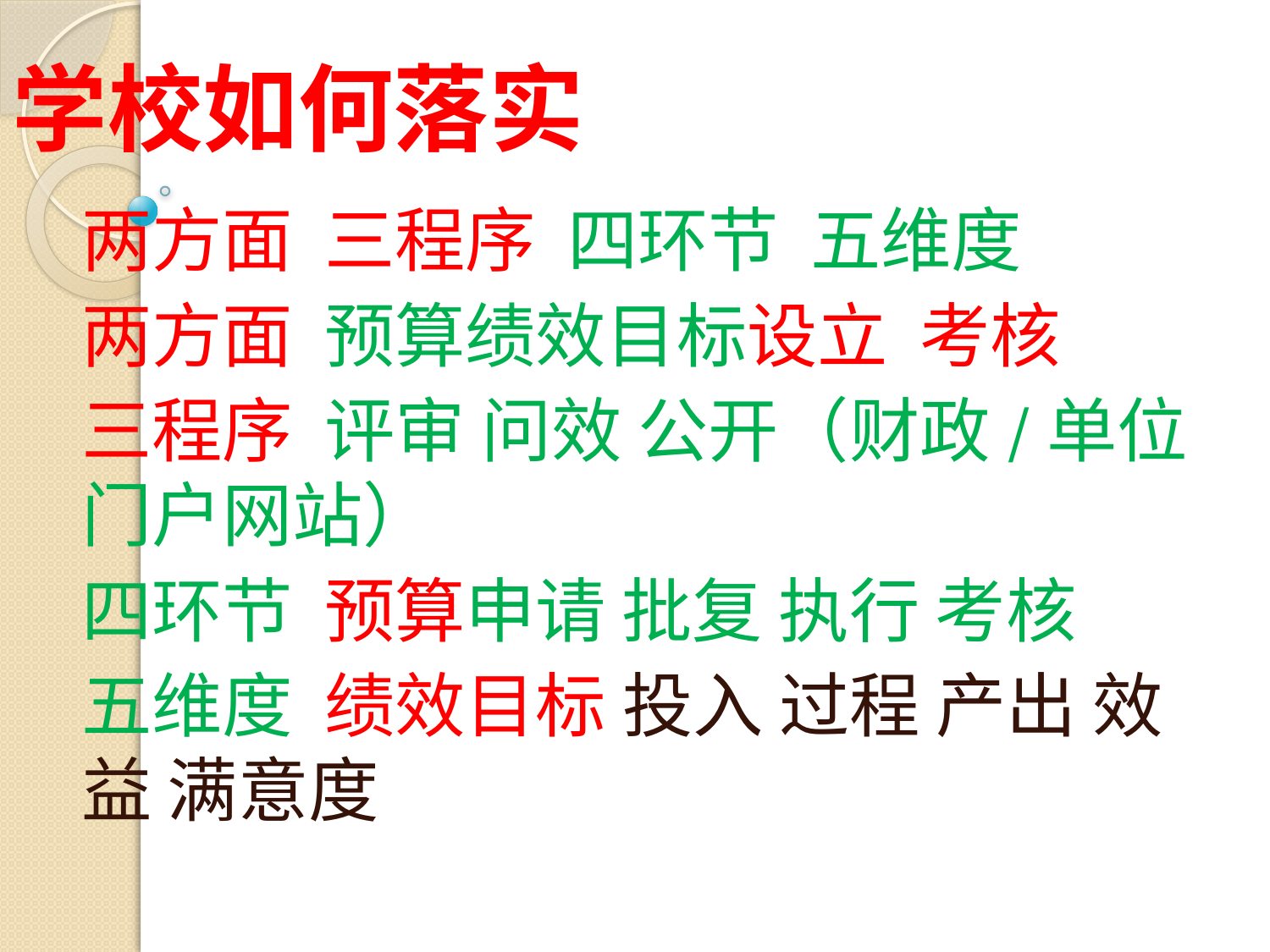

# 学校如何落实
两方面  三程序  四环节  五维度
两方面  预算绩效目标设立  考核
三程序  评审 问效 公开（财政/单位门户网站）
四环节  预算申请 批复 执行 考核
五维度  绩效目标 投入 过程 产出 效益 满意度